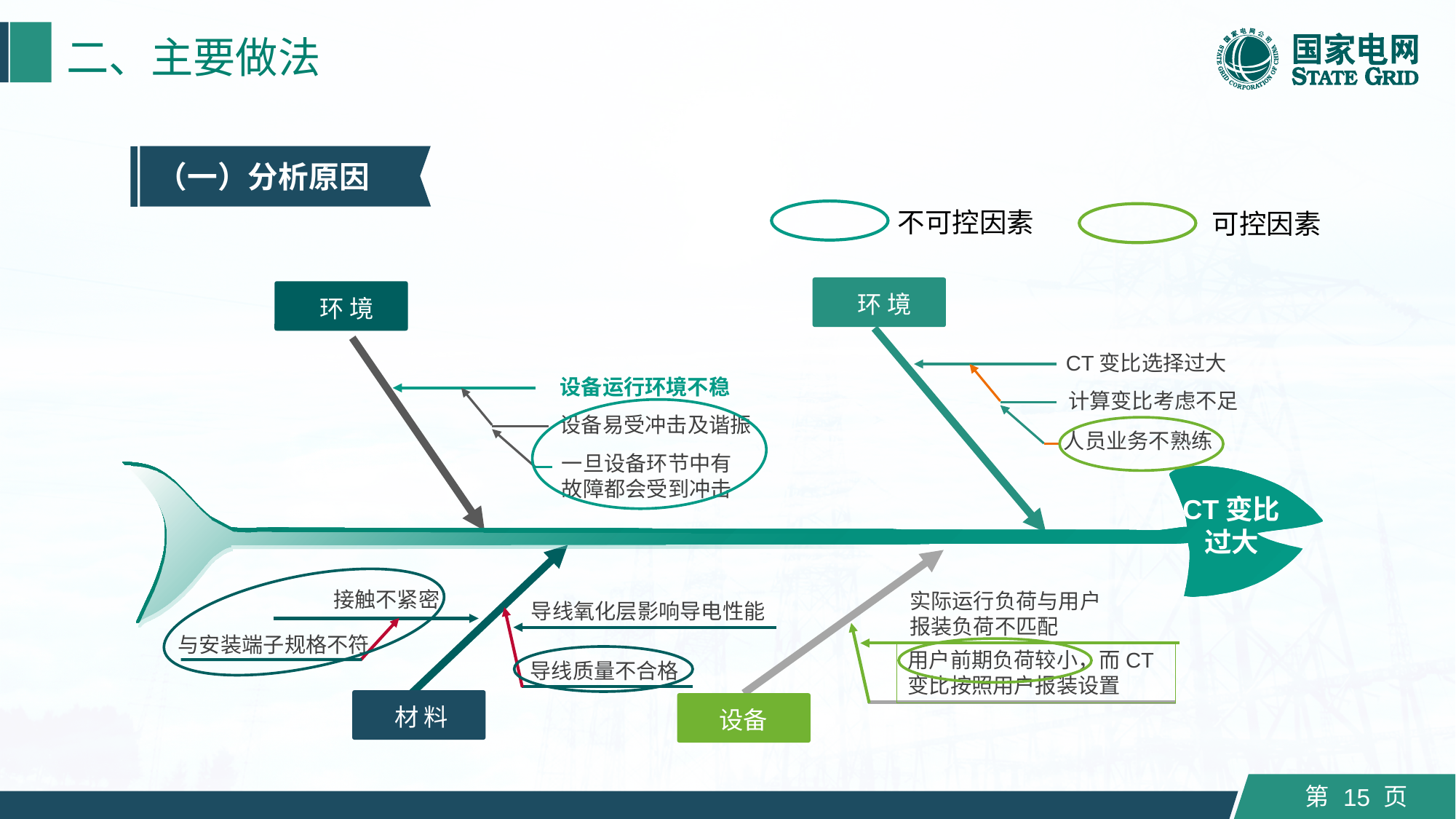

二、主要做法

（一）分析原因

不可控因素

可控因素

环 境

环 境
CT变比选择过大
计算变比考虑不足
设备运行环境不稳
设备易受冲击及谐振
人员业务不熟练
一旦设备环节中有
故障都会受到冲击

CT变比
过大
接触不紧密
实际运行负荷与用户
报装负荷不匹配
导线氧化层影响导电性能
与安装端子规格不符
导线质量不合格
用户前期负荷较小，而CT变比按照用户报装设置

材 料

设备